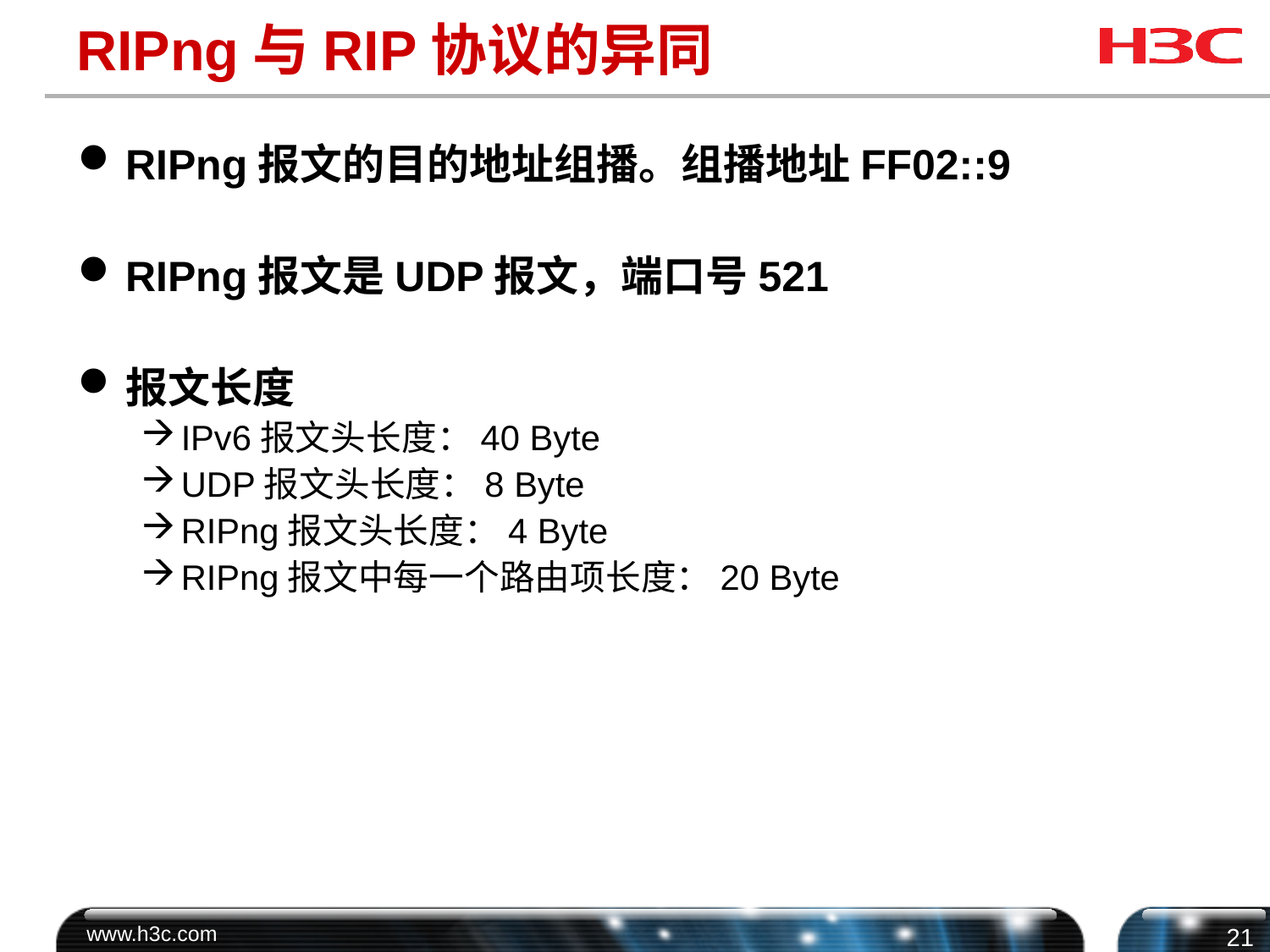

# RIPng与RIP协议的异同
RIPng报文的目的地址组播。组播地址FF02::9

RIPng报文是UDP报文，端口号521

报文长度
IPv6报文头长度：40 Byte
UDP报文头长度：8 Byte
RIPng报文头长度：4 Byte
RIPng报文中每一个路由项长度：20 Byte